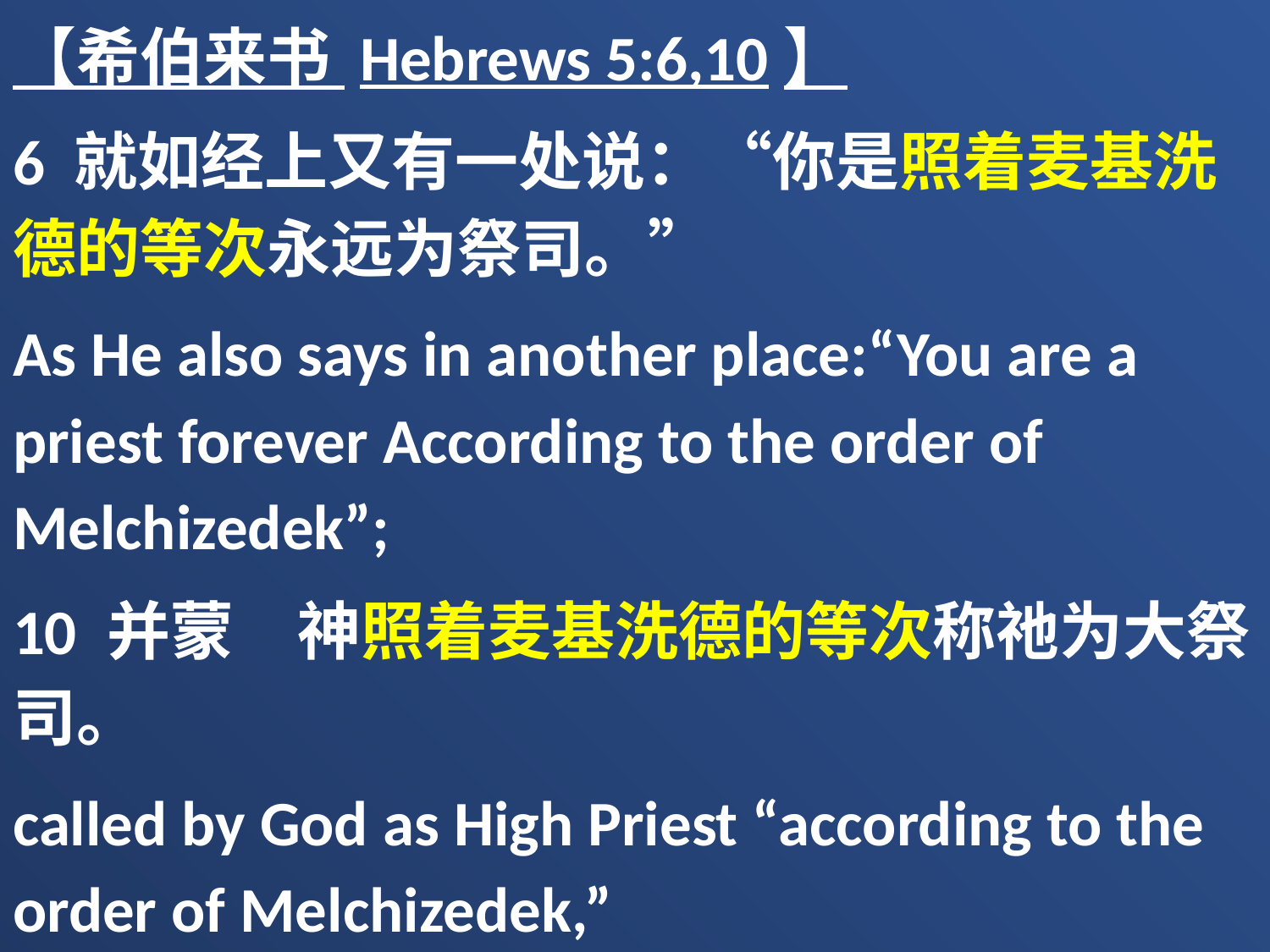

【希伯来书 Hebrews 5:6,10】
6 就如经上又有一处说：“你是照着麦基洗德的等次永远为祭司。”
As He also says in another place:“You are a priest forever According to the order of Melchizedek”;
10 并蒙　神照着麦基洗德的等次称祂为大祭司。
called by God as High Priest “according to the order of Melchizedek,”